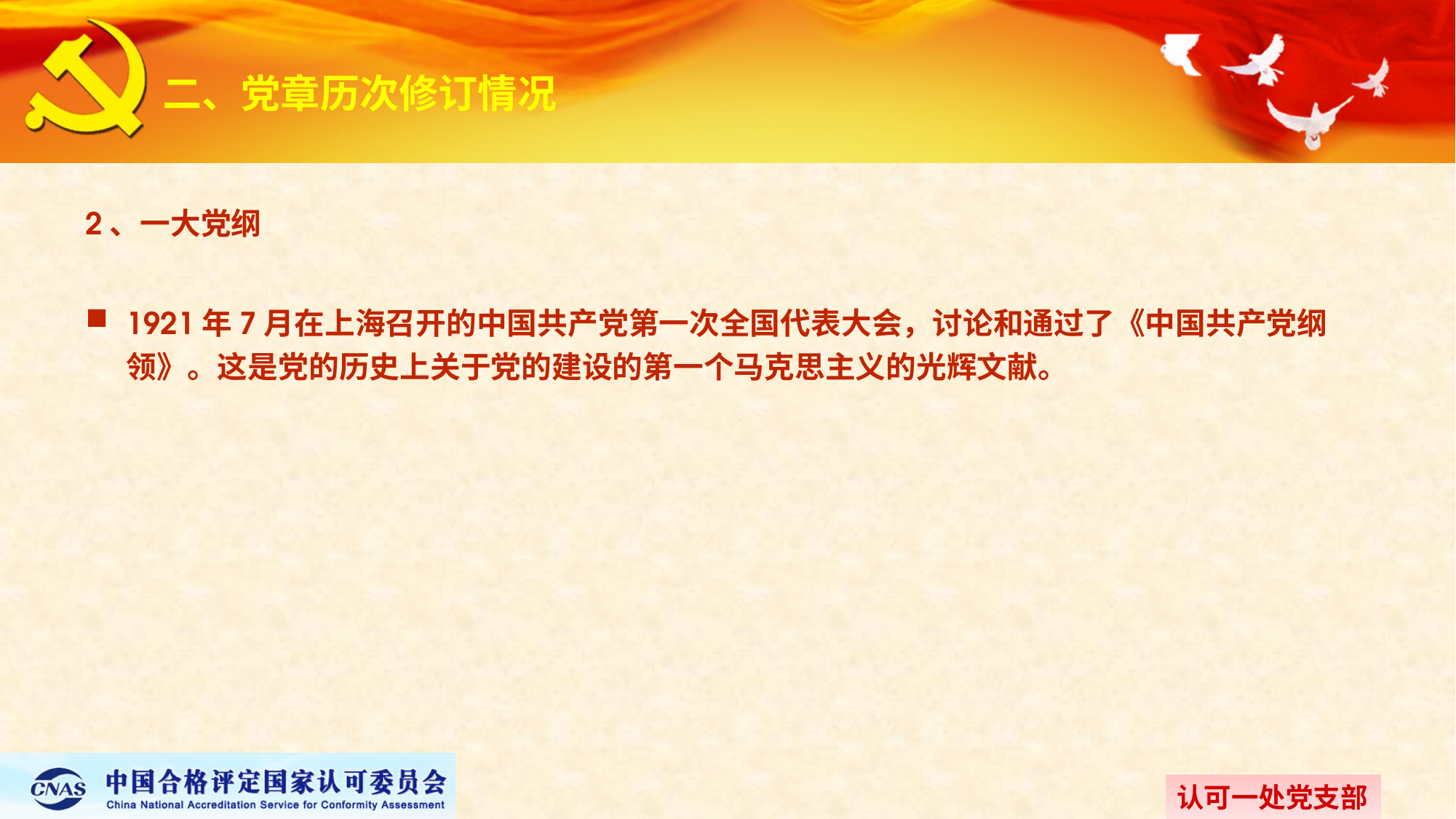

# 二、党章历次修订情况
2、一大党纲

1921年7月在上海召开的中国共产党第一次全国代表大会，讨论和通过了《中国共产党纲领》。这是党的历史上关于党的建设的第一个马克思主义的光辉文献。